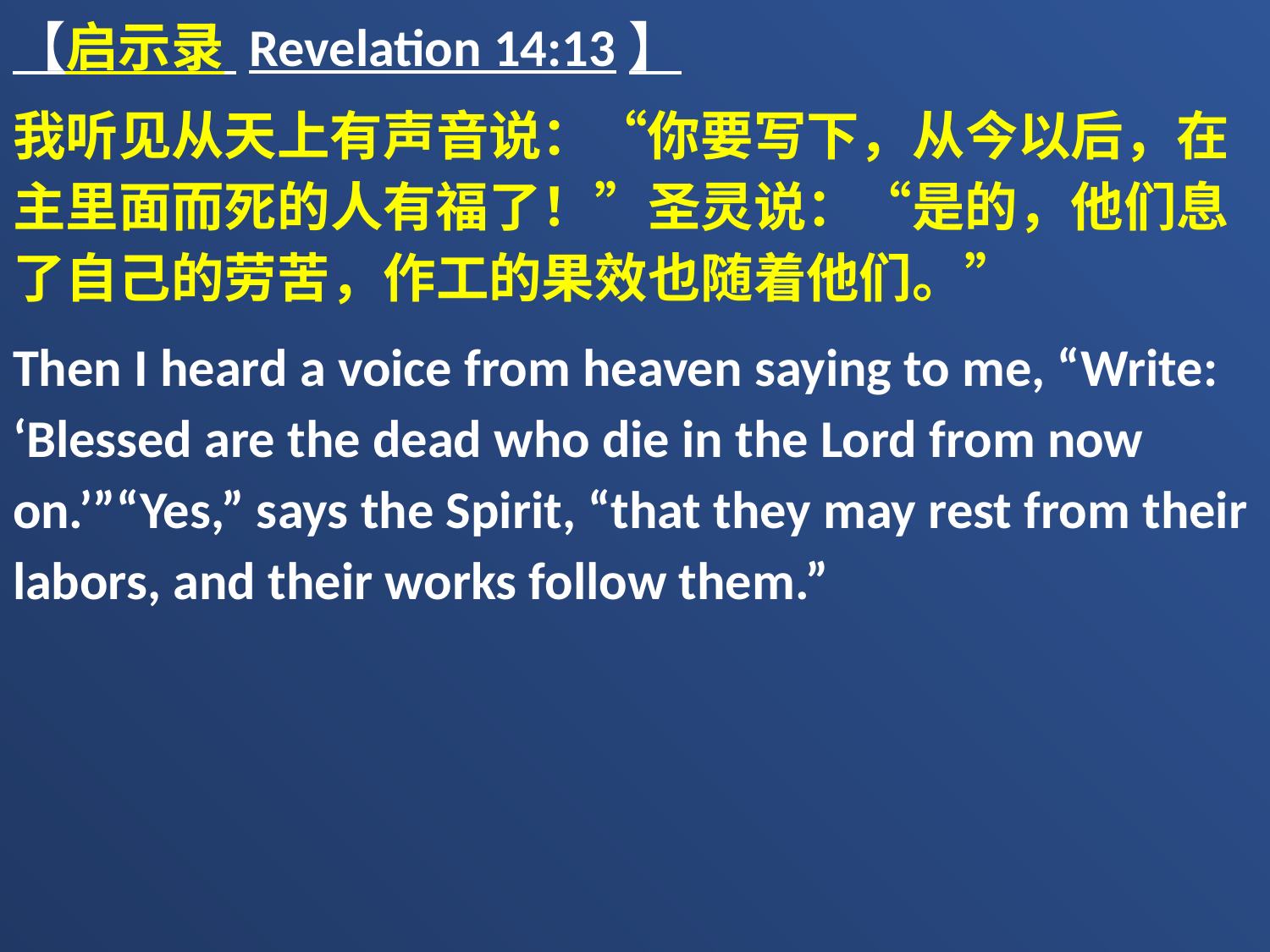

【启示录 Revelation 14:13】
我听见从天上有声音说：“你要写下，从今以后，在主里面而死的人有福了！”圣灵说：“是的，他们息了自己的劳苦，作工的果效也随着他们。”
Then I heard a voice from heaven saying to me, “Write: ‘Blessed are the dead who die in the Lord from now on.’”“Yes,” says the Spirit, “that they may rest from their labors, and their works follow them.”